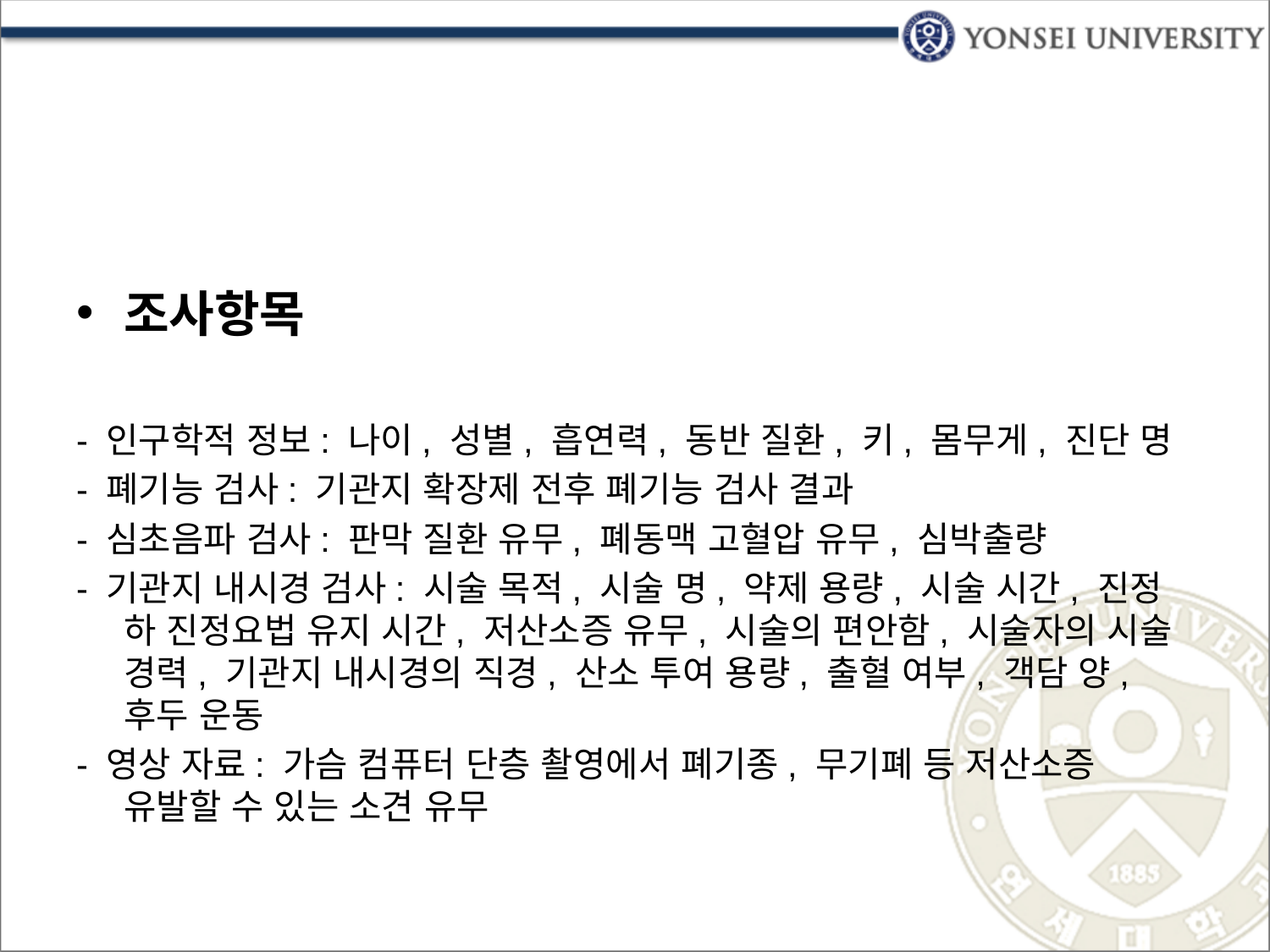

#
조사항목

- 인구학적 정보: 나이, 성별, 흡연력, 동반 질환, 키, 몸무게, 진단 명
- 폐기능 검사: 기관지 확장제 전후 폐기능 검사 결과
- 심초음파 검사: 판막 질환 유무, 폐동맥 고혈압 유무, 심박출량
- 기관지 내시경 검사: 시술 목적, 시술 명, 약제 용량, 시술 시간, 진정 하 진정요법 유지 시간, 저산소증 유무, 시술의 편안함, 시술자의 시술 경력, 기관지 내시경의 직경, 산소 투여 용량, 출혈 여부, 객담 양, 후두 운동
- 영상 자료: 가슴 컴퓨터 단층 촬영에서 폐기종, 무기폐 등 저산소증 유발할 수 있는 소견 유무